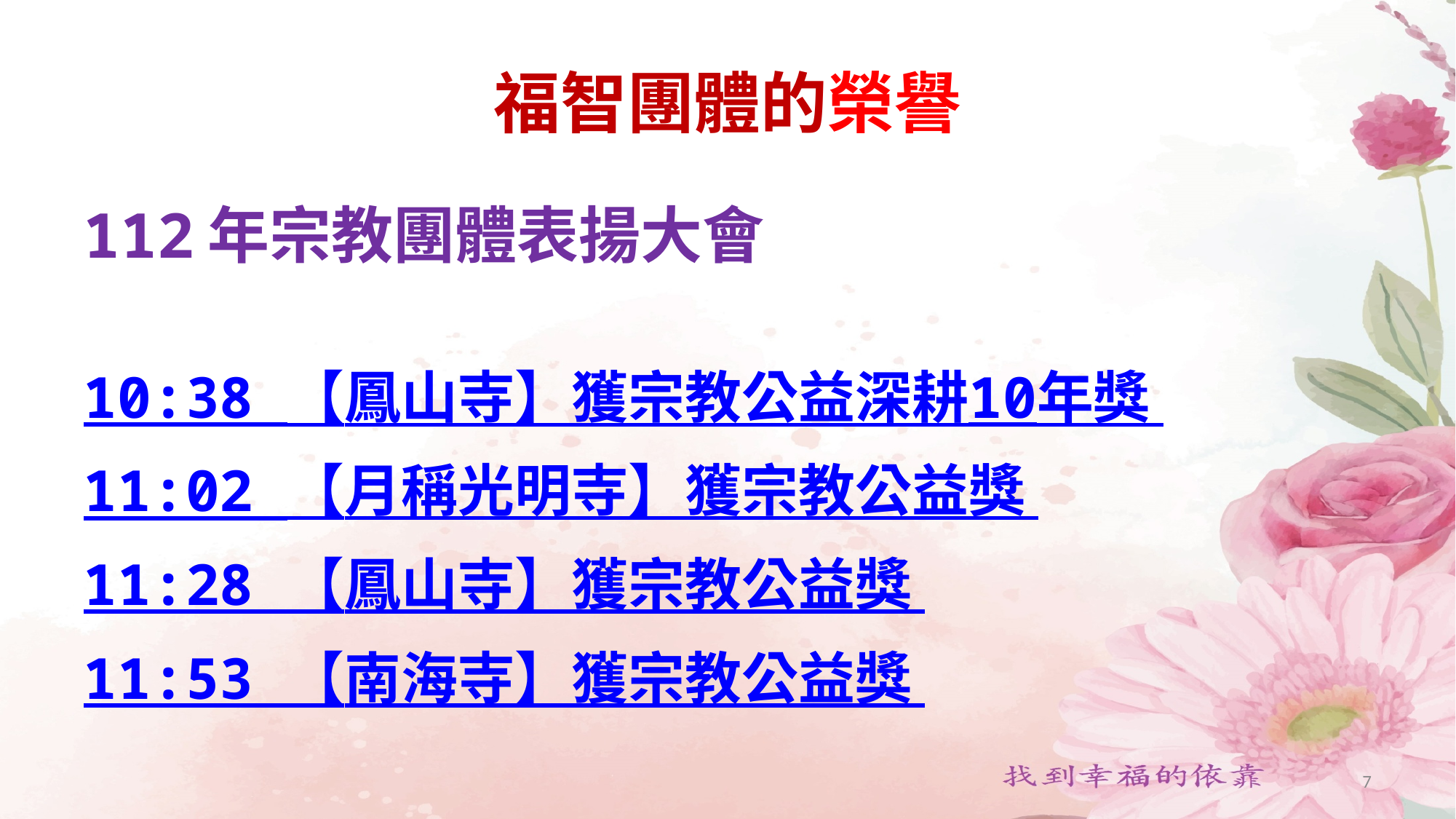

# 福智團體的榮譽
112年宗教團體表揚大會

10:38 【鳳山寺】獲宗教公益深耕10年獎
11:02 【月稱光明寺】獲宗教公益獎
11:28 【鳳山寺】獲宗教公益獎
11:53 【南海寺】獲宗教公益獎
7